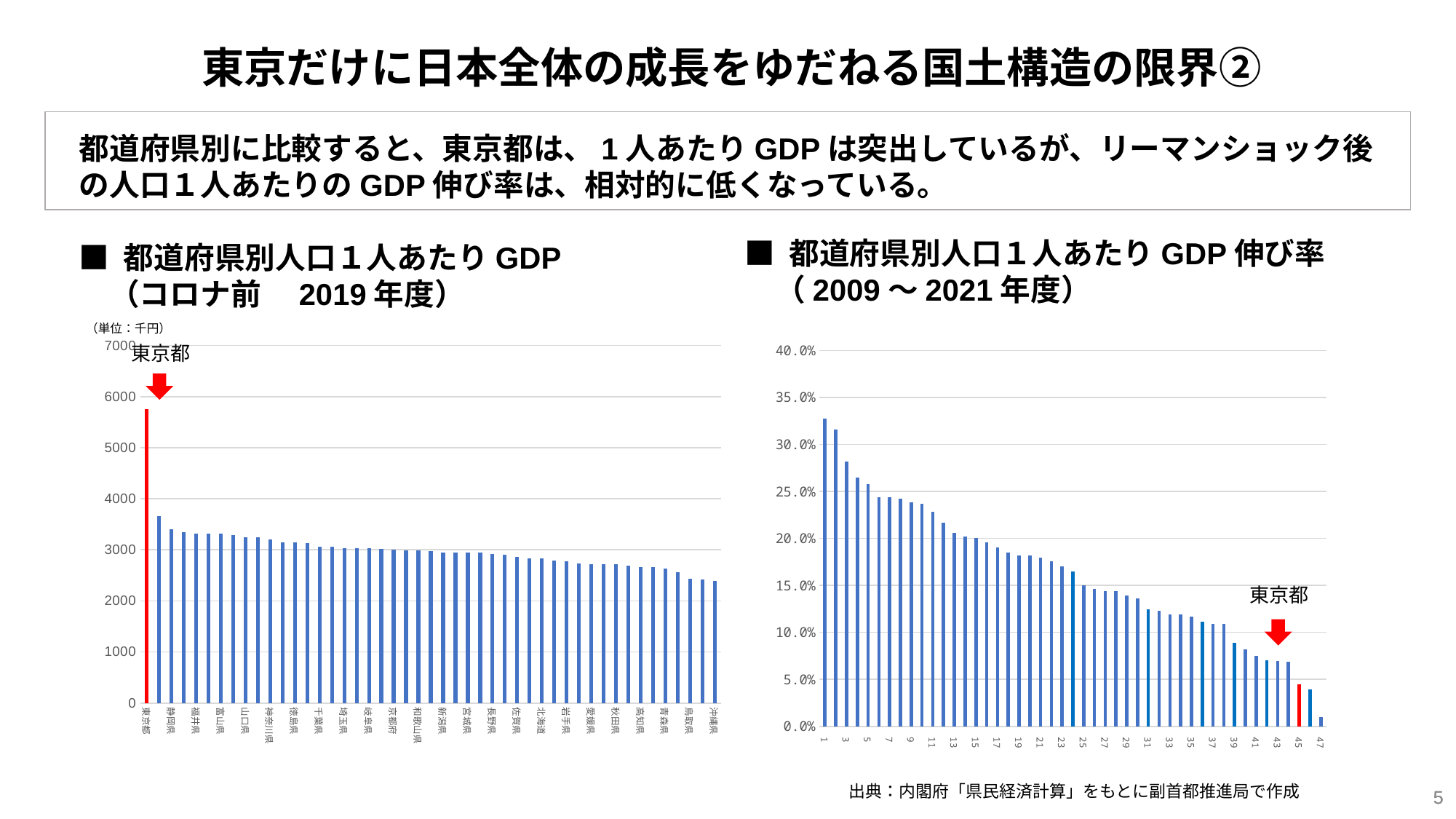

東京だけに日本全体の成長をゆだねる国土構造の限界②

都道府県別に比較すると、東京都は、1人あたりGDPは突出しているが、リーマンショック後の人口１人あたりのGDP伸び率は、相対的に低くなっている。
■ 都道府県別人口１人あたりGDP伸び率
　（2009～2021年度）
■ 都道府県別人口１人あたりGDP
　（コロナ前　2019年度）
（単位：千円）

### Chart

| Category |  |
|---|---|
| 東京都 | 5756.783934163505 |
| 愛知県 | 3661.1948560524966 |
| 静岡県 | 3406.949936107519 |
| 栃木県 | 3351.2589421767116 |
| 福井県 | 3325.1122965536465 |
| 滋賀県 | 3323.166335354163 |
| 富山県 | 3316.0519505415505 |
| 群馬県 | 3287.6106762314535 |
| 山口県 | 3248.868301305701 |
| 茨城県 | 3246.8284611141758 |
| 神奈川県 | 3198.6017602123916 |
| 広島県 | 3153.382408574135 |
| 徳島県 | 3152.6178528440228 |
| 山梨県 | 3125.26024318399 |
| 千葉県 | 3057.9569682813176 |
| 大阪府 | 3055.1976112618663 |
| 埼玉県 | 3038.1101892039064 |
| 兵庫県 | 3037.670618797916 |
| 岐阜県 | 3034.7354003562423 |
| 香川県 | 3020.7605700568743 |
| 京都府 | 3005.371595484634 |
| 三重県 | 2989.0123513579315 |
| 和歌山県 | 2986.1511699077605 |
| 石川県 | 2972.6710440509028 |
| 新潟県 | 2951.3456272174185 |
| 島根県 | 2951.0344471262074 |
| 宮城県 | 2942.772012029055 |
| 福島県 | 2942.3416709866947 |
| 長野県 | 2923.6369688271184 |
| 山形県 | 2909.0901513404483 |
| 佐賀県 | 2854.311837622434 |
| 福岡県 | 2838.3973738833133 |
| 北海道 | 2831.5943764463445 |
| 岡山県 | 2793.718441166268 |
| 岩手県 | 2781.2293478278607 |
| 奈良県 | 2728.0926588100806 |
| 愛媛県 | 2716.996211839857 |
| 熊本県 | 2713.5919555341143 |
| 秋田県 | 2713.1214486444674 |
| 大分県 | 2695.3824863263944 |
| 高知県 | 2662.75916905731 |
| 長崎県 | 2655.3476854628925 |
| 青森県 | 2628.040748221656 |
| 鹿児島県 | 2557.9758593889 |
| 鳥取県 | 2439.2127312198363 |
| 宮崎県 | 2426.1375082740956 |
| 沖縄県 | 2396.3448218766057 |

### Chart

| Category |  |
|---|---|
東京都

東京都

出典：内閣府「県民経済計算」をもとに副首都推進局で作成
5
5